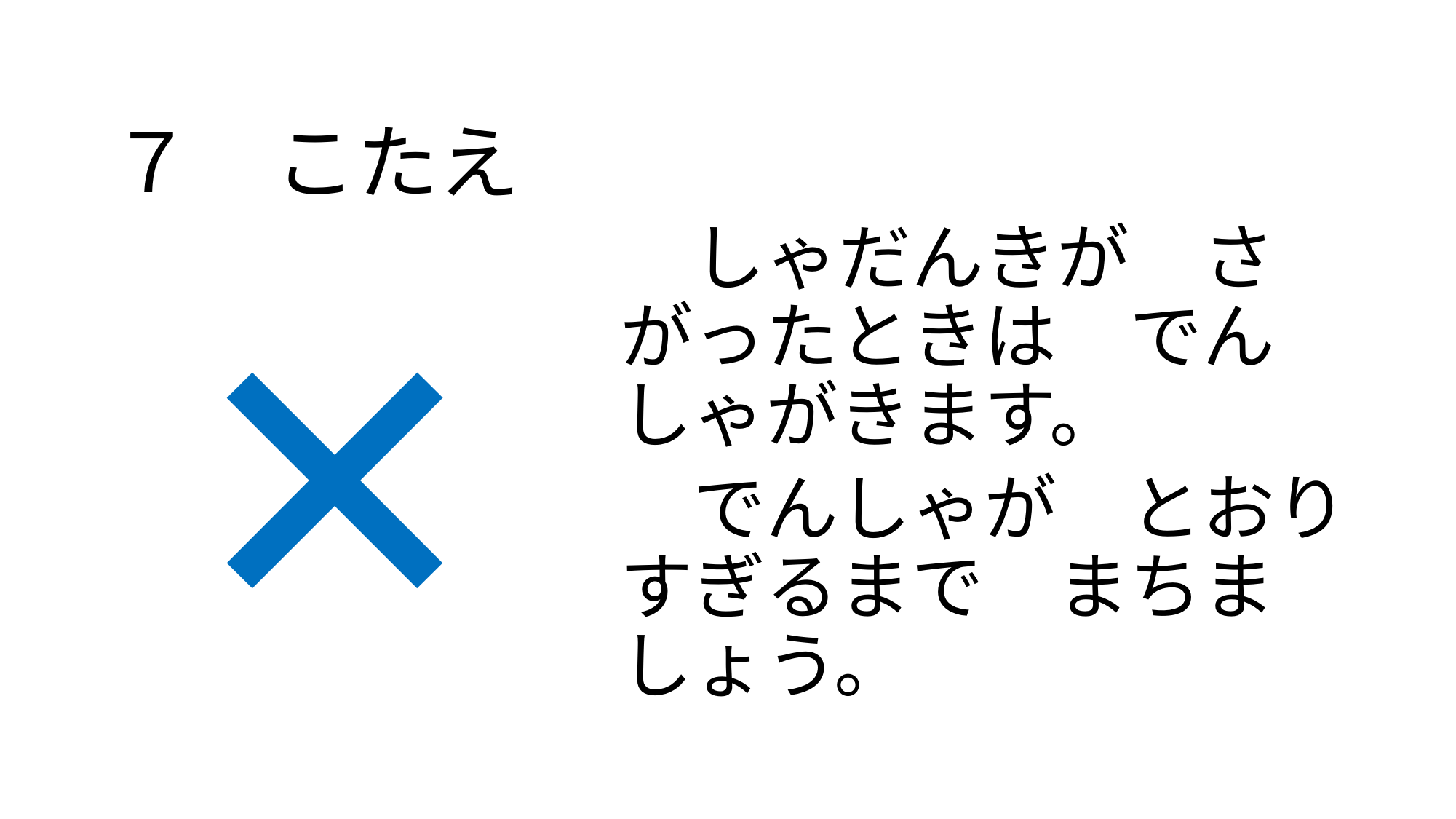

# ７　こたえ
✕
　しゃだんきが　さがったときは　でんしゃがきます。
　でんしゃが　とおりすぎるまで　まちましょう。